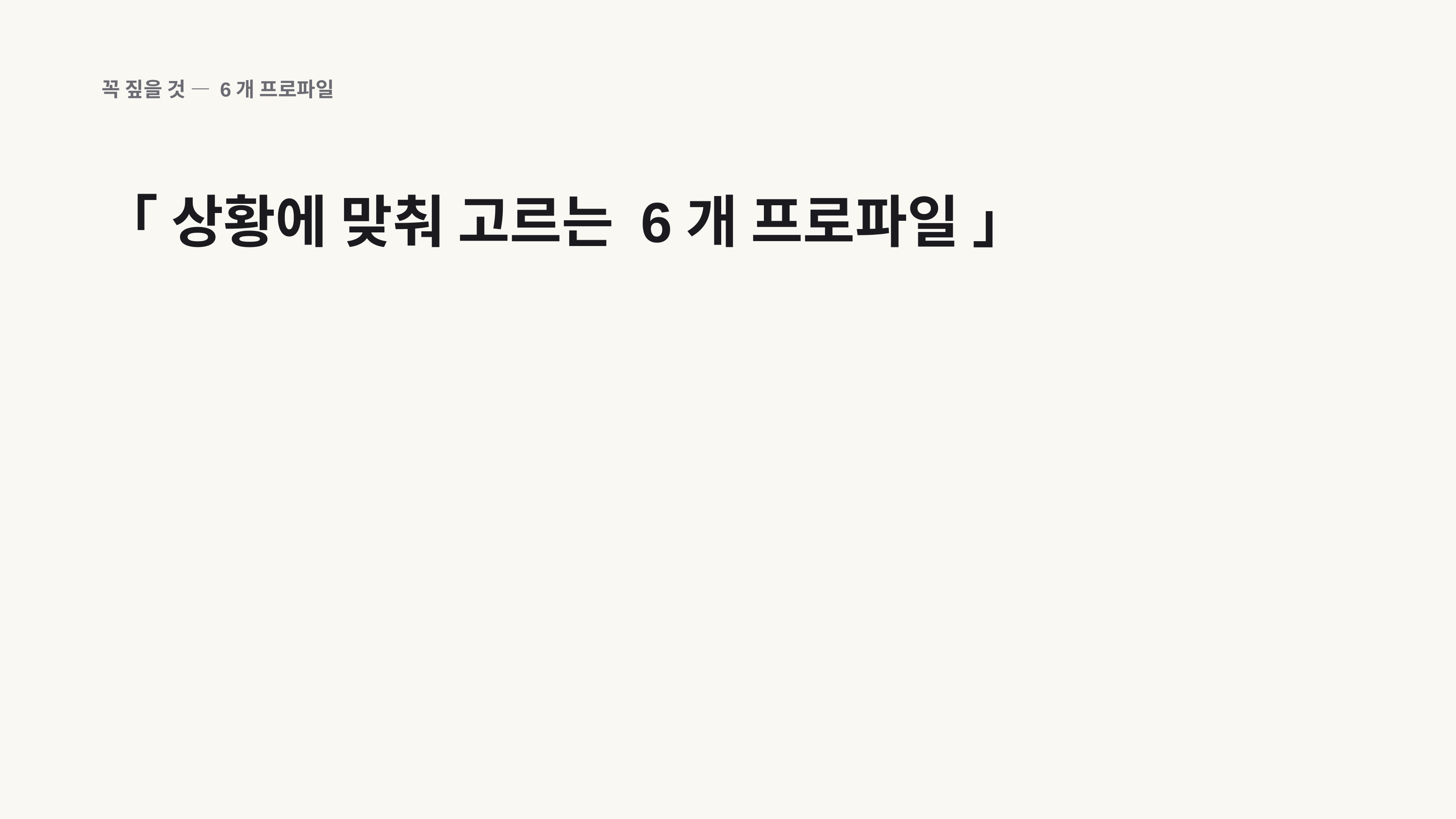

꼭 짚을 것 — 6개 프로파일
「 상황에 맞춰 고르는 6개 프로파일 」